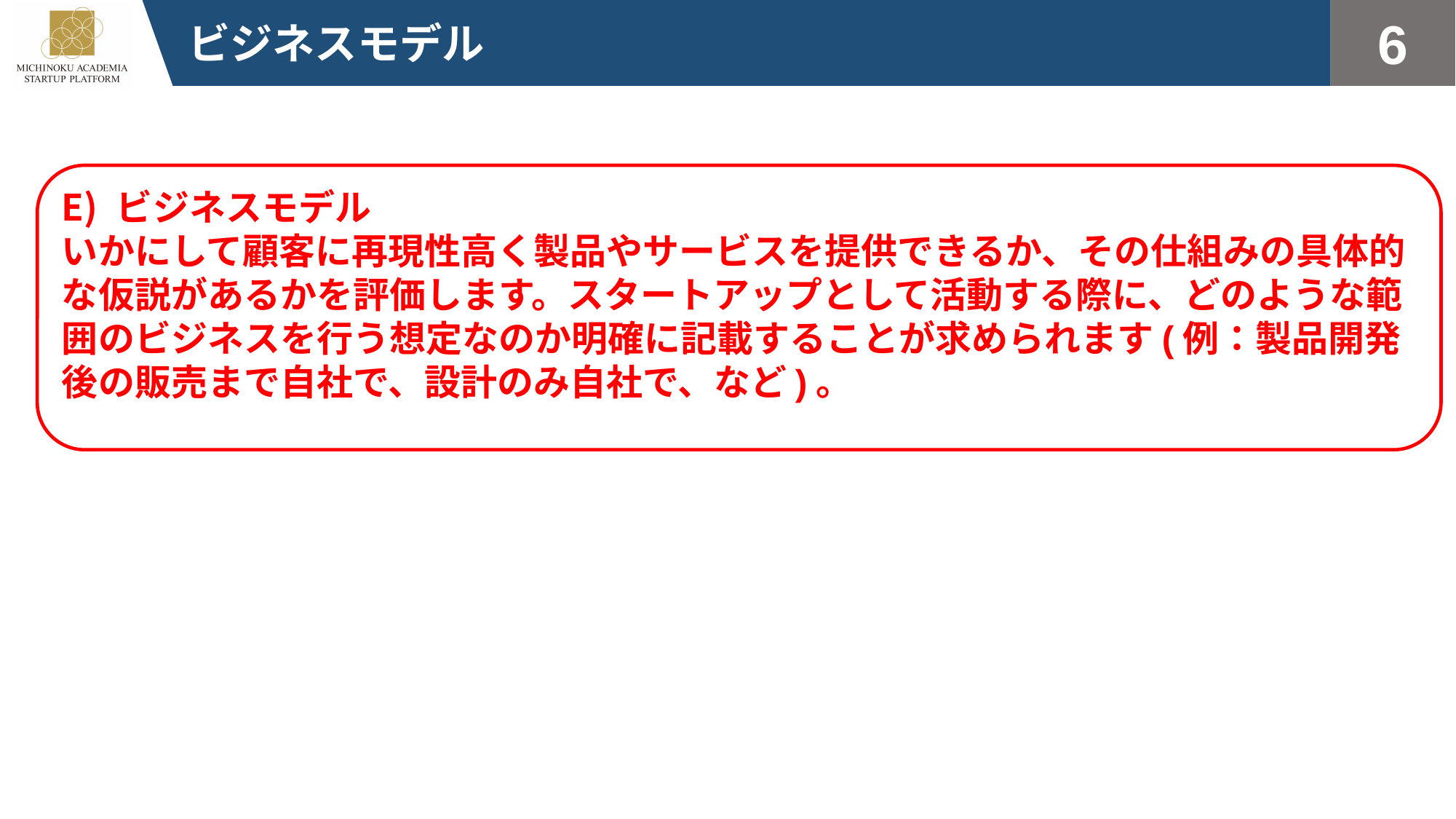

ビジネスモデル
ビジネスモデル
いかにして顧客に再現性高く製品やサービスを提供できるか、その仕組みの具体的な仮説があるかを評価します。スタートアップとして活動する際に、どのような範囲のビジネスを行う想定なのか明確に記載することが求められます(例：製品開発後の販売まで自社で、設計のみ自社で、など)。